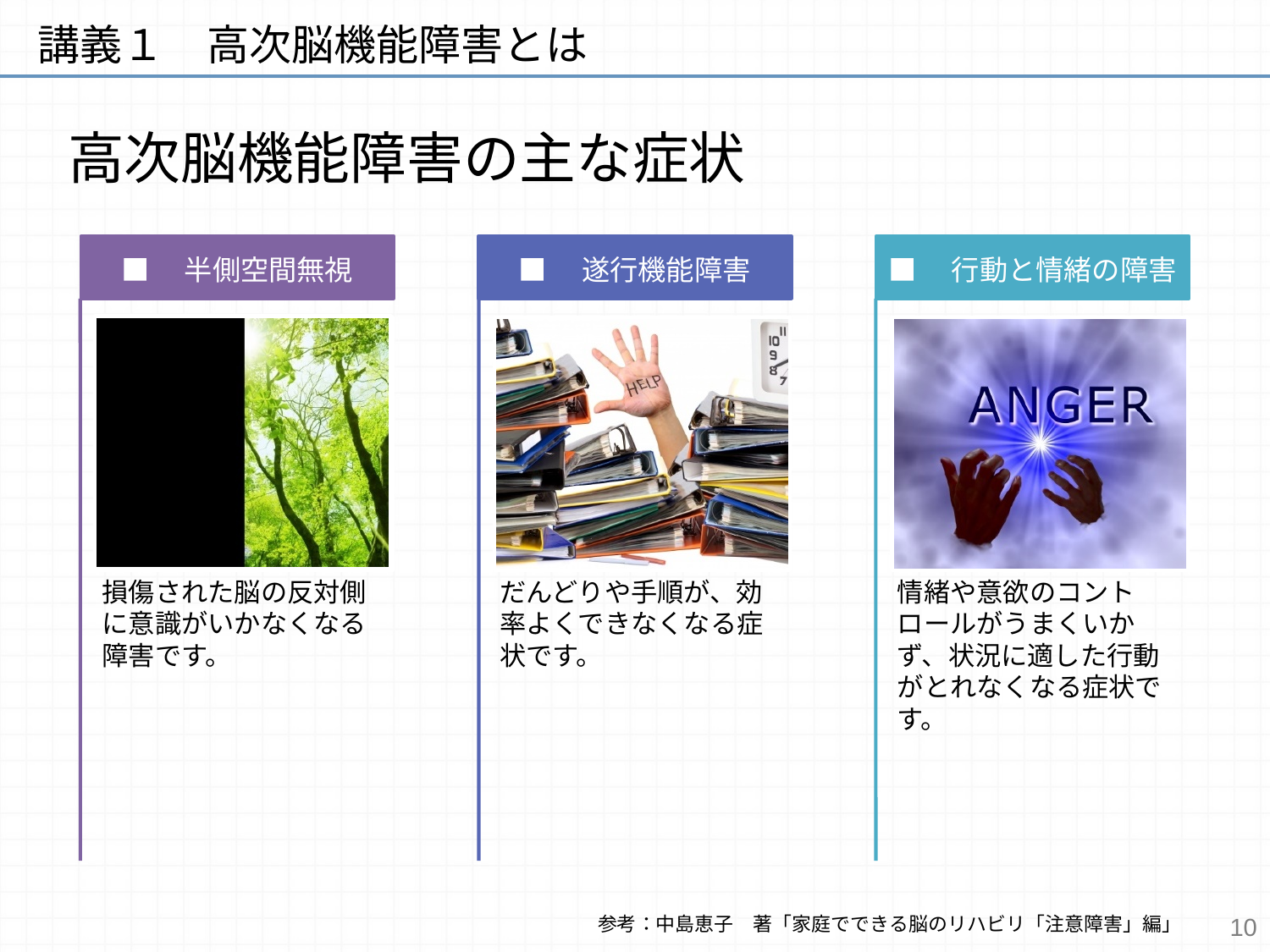

# 講義１　高次脳機能障害とは
高次脳機能障害の主な症状
損傷された脳の反対側に意識がいかなくなる障害です。
■　半側空間無視
だんどりや手順が、効率よくできなくなる症状です。
■　遂行機能障害
情緒や意欲のコントロールがうまくいかず、状況に適した行動がとれなくなる症状です。
■　行動と情緒の障害

10
参考：中島恵子　著「家庭でできる脳のリハビリ「注意障害」編」